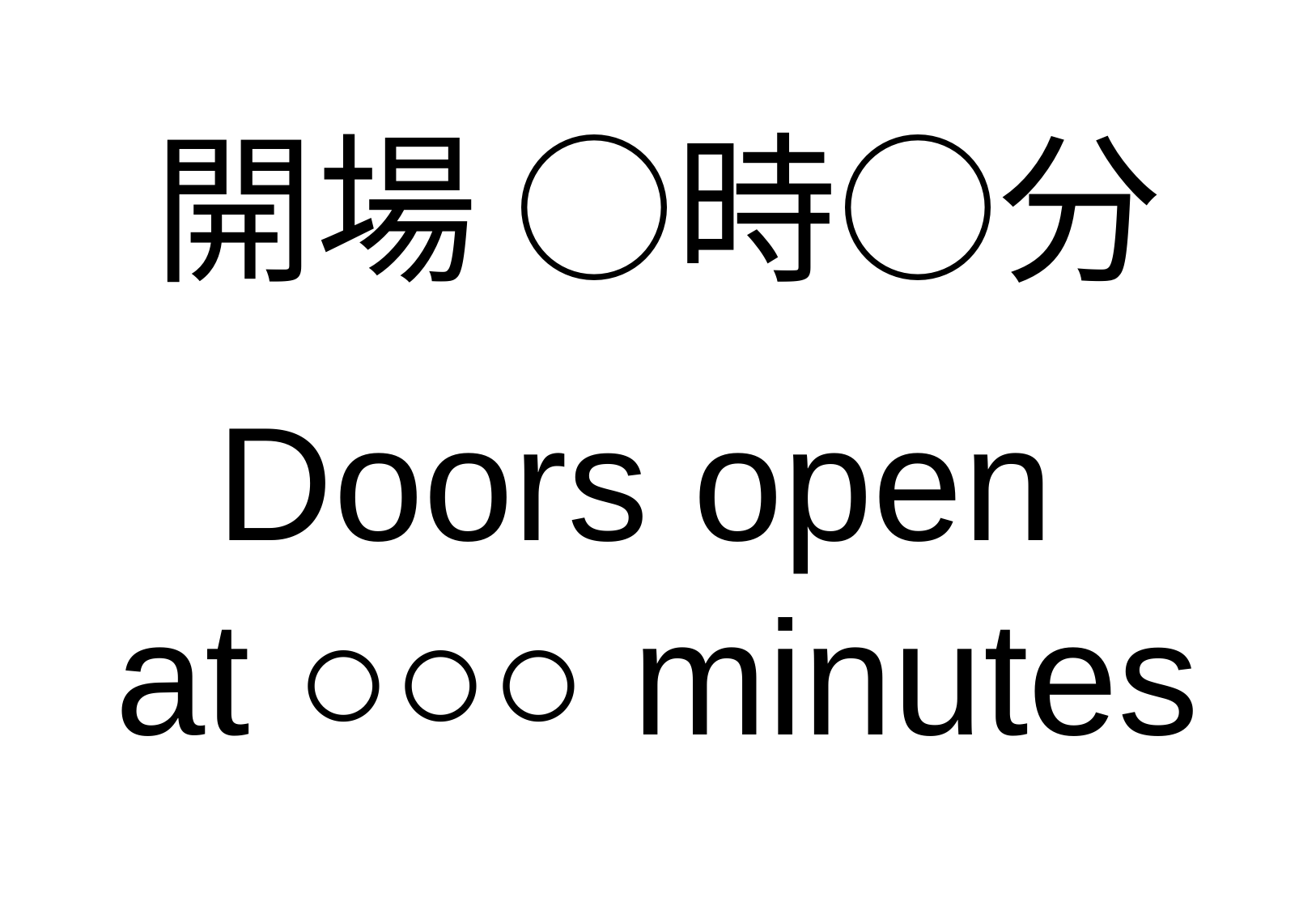

開場 ○時○分
Doors open
at ○○○ minutes